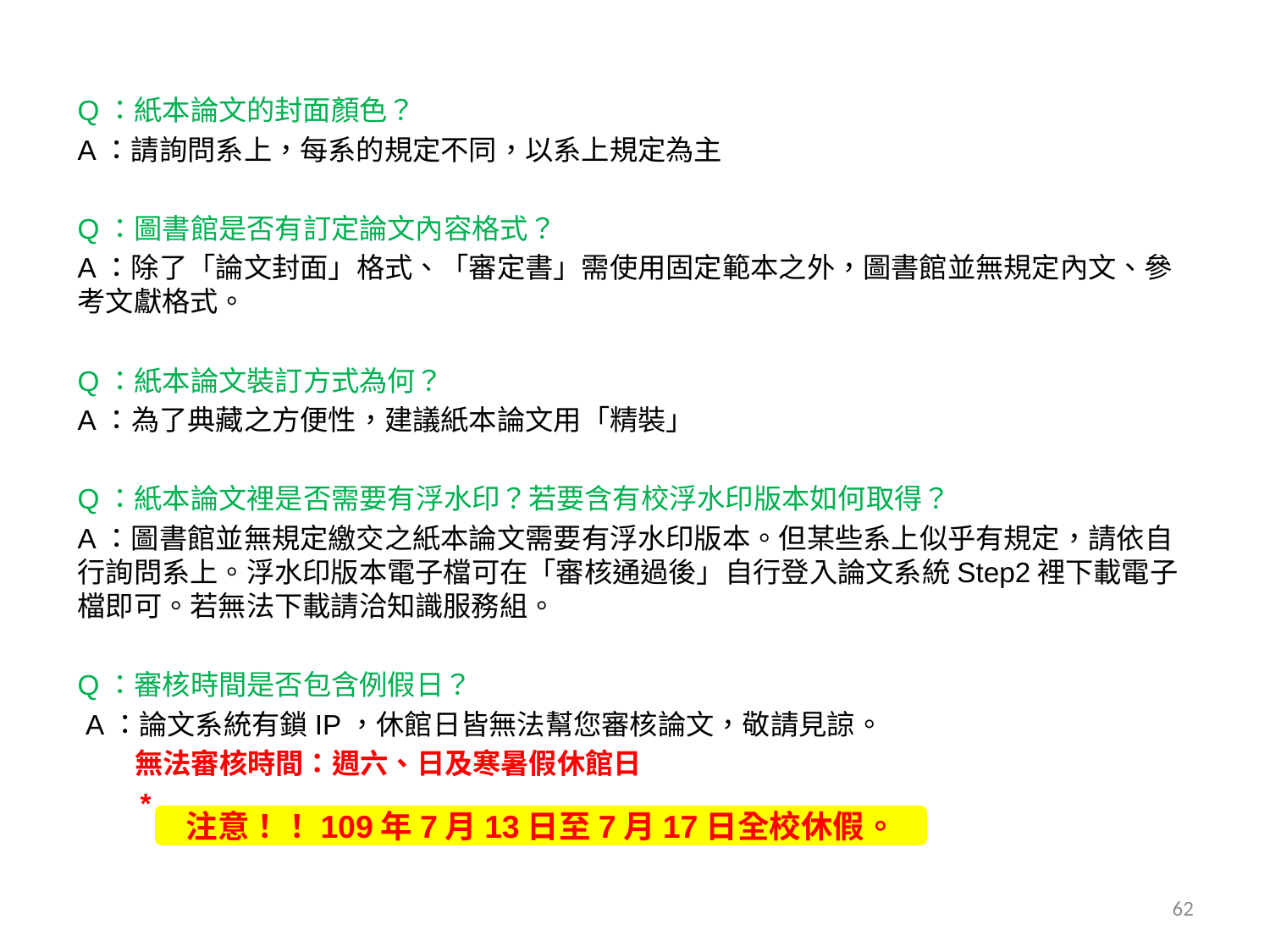

Q：紙本論文的封面顏色？
A：請詢問系上，每系的規定不同，以系上規定為主

Q：圖書館是否有訂定論文內容格式？
A：除了「論文封面」格式、「審定書」需使用固定範本之外，圖書館並無規定內文、參考文獻格式。

Q：紙本論文裝訂方式為何？
A：為了典藏之方便性，建議紙本論文用「精裝」

Q：紙本論文裡是否需要有浮水印？若要含有校浮水印版本如何取得？
A：圖書館並無規定繳交之紙本論文需要有浮水印版本。但某些系上似乎有規定，請依自行詢問系上。浮水印版本電子檔可在「審核通過後」自行登入論文系統Step2裡下載電子檔即可。若無法下載請洽知識服務組。

Q：審核時間是否包含例假日？
 A：論文系統有鎖IP，休館日皆無法幫您審核論文，敬請見諒。
        無法審核時間：週六、日及寒暑假休館日
        *
注意！！109年7月13日至7月17日全校休假。
62